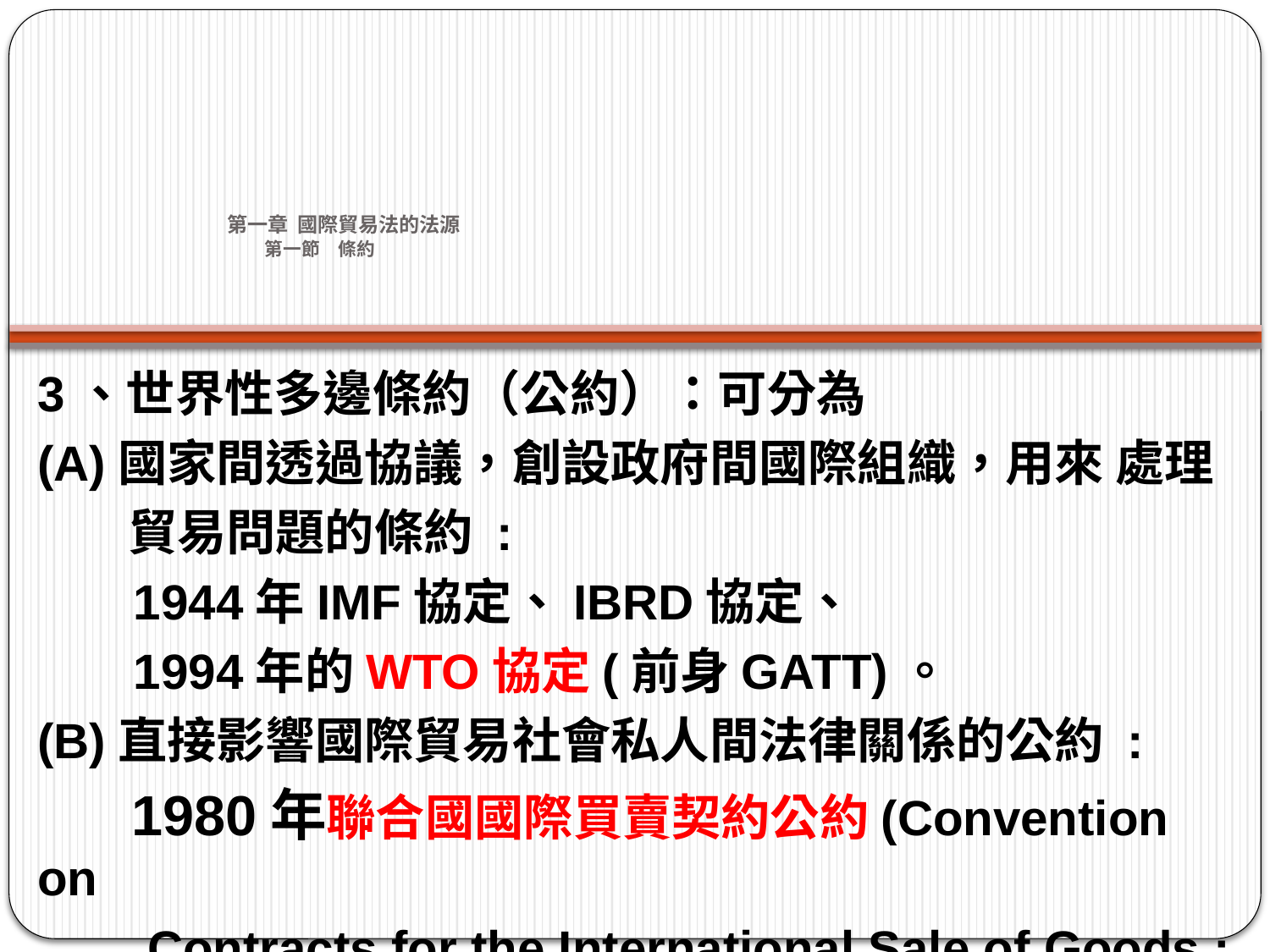

# 第一章  國際貿易法的法源 第一節　條約
3、世界性多邊條約（公約）：可分為
(A)國家間透過協議，創設政府間國際組織，用來 處理
       貿易問題的條約 :
       1944年IMF協定、IBRD協定、
       1994年的WTO協定(前身GATT)。
(B)直接影響國際貿易社會私人間法律關係的公約 :
      1980年聯合國國際買賣契約公約(Convention on
        Contracts for the International Sale of Goods ; CISG)。